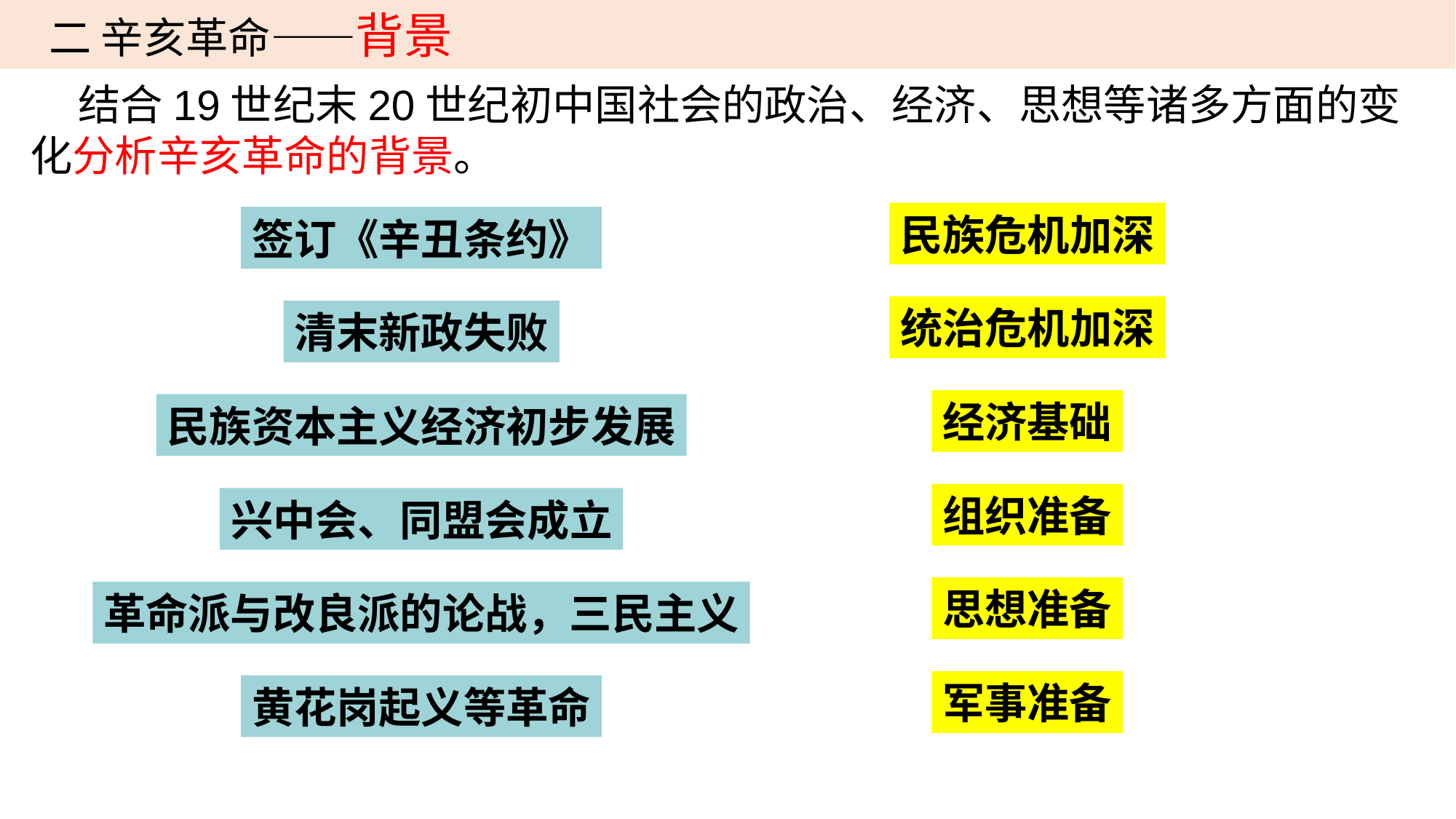

二 辛亥革命——背景
    结合19世纪末20世纪初中国社会的政治、经济、思想等诸多方面的变化分析辛亥革命的背景。
民族危机加深
签订《辛丑条约》
统治危机加深
清末新政失败
经济基础
民族资本主义经济初步发展
组织准备
兴中会、同盟会成立
思想准备
革命派与改良派的论战，三民主义
军事准备
黄花岗起义等革命